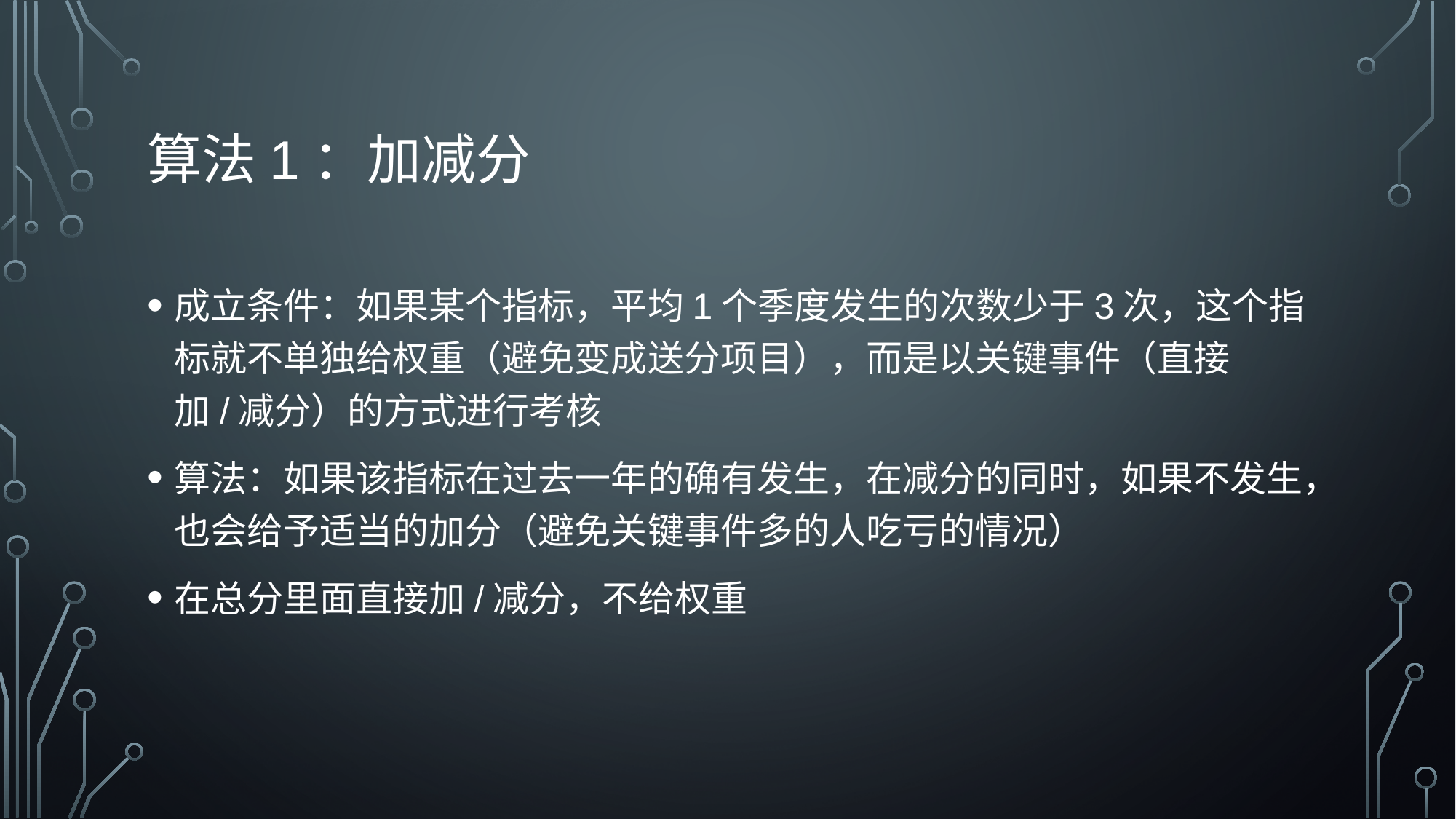

# 算法1：加减分
成立条件：如果某个指标，平均1个季度发生的次数少于3次，这个指标就不单独给权重（避免变成送分项目），而是以关键事件（直接加/减分）的方式进行考核
算法：如果该指标在过去一年的确有发生，在减分的同时，如果不发生，也会给予适当的加分（避免关键事件多的人吃亏的情况）
在总分里面直接加/减分，不给权重